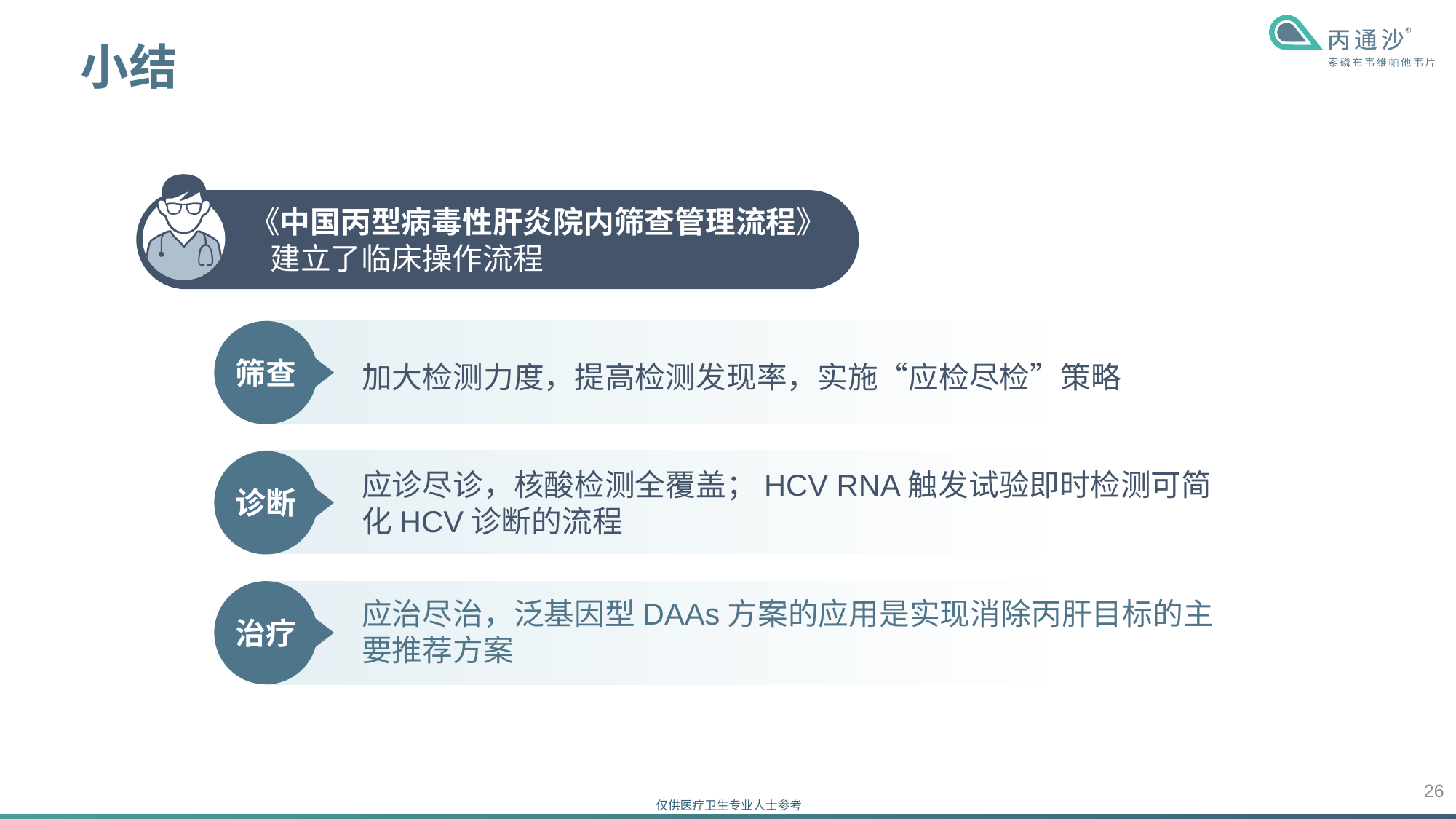

# 小结

《中国丙型病毒性肝炎院内筛查管理流程》
  建立了临床操作流程

加大检测力度，提高检测发现率，实施“应检尽检”策略
筛查

应诊尽诊，核酸检测全覆盖；HCV RNA触发试验即时检测可简化HCV诊断的流程
诊断

应治尽治，泛基因型DAAs方案的应用是实现消除丙肝目标的主要推荐方案
治疗

26